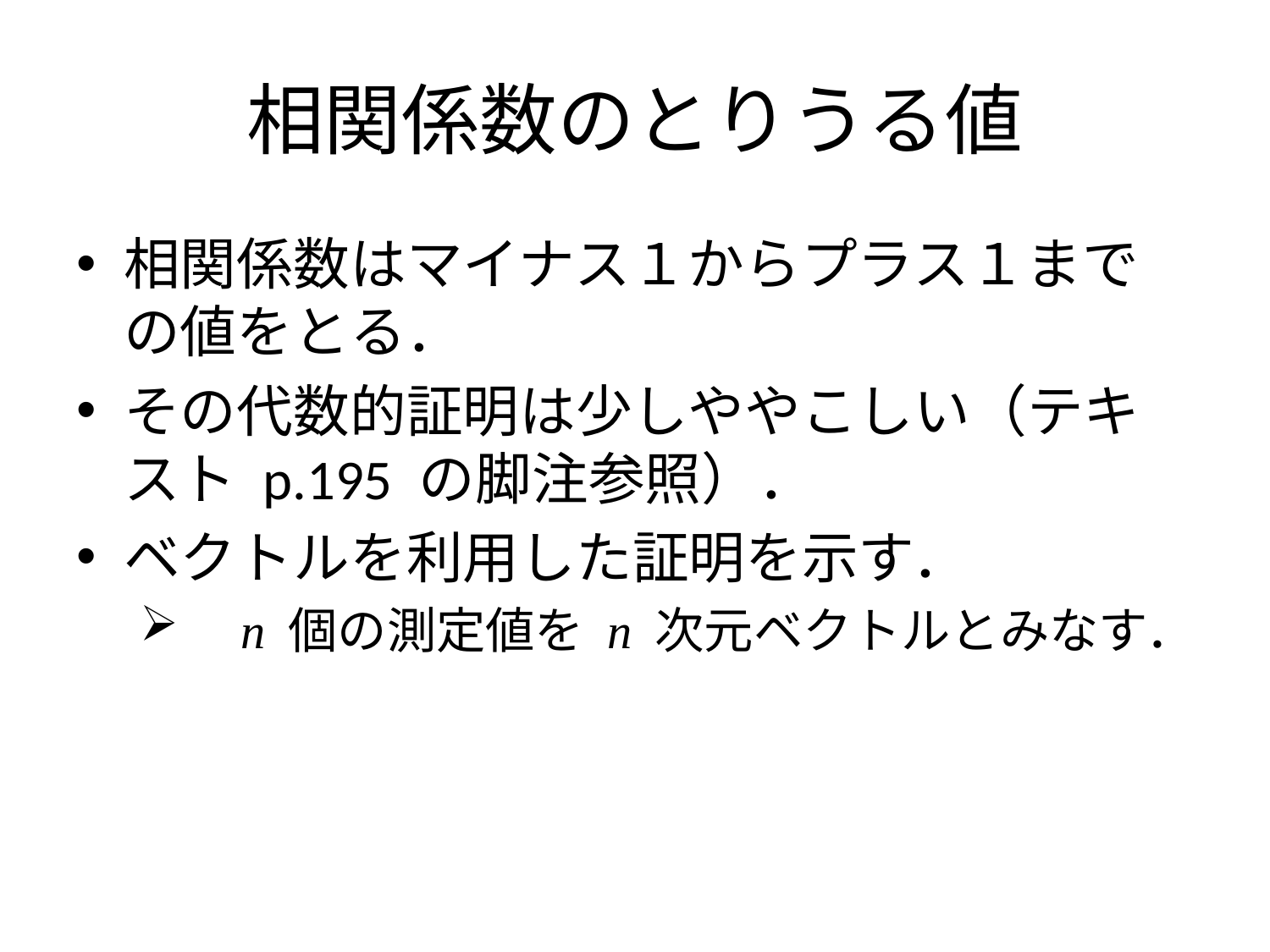

# 相関係数のとりうる値
相関係数はマイナス１からプラス１までの値をとる．
その代数的証明は少しややこしい（テキスト p.195 の脚注参照）．
ベクトルを利用した証明を示す．
　n 個の測定値を n 次元ベクトルとみなす．